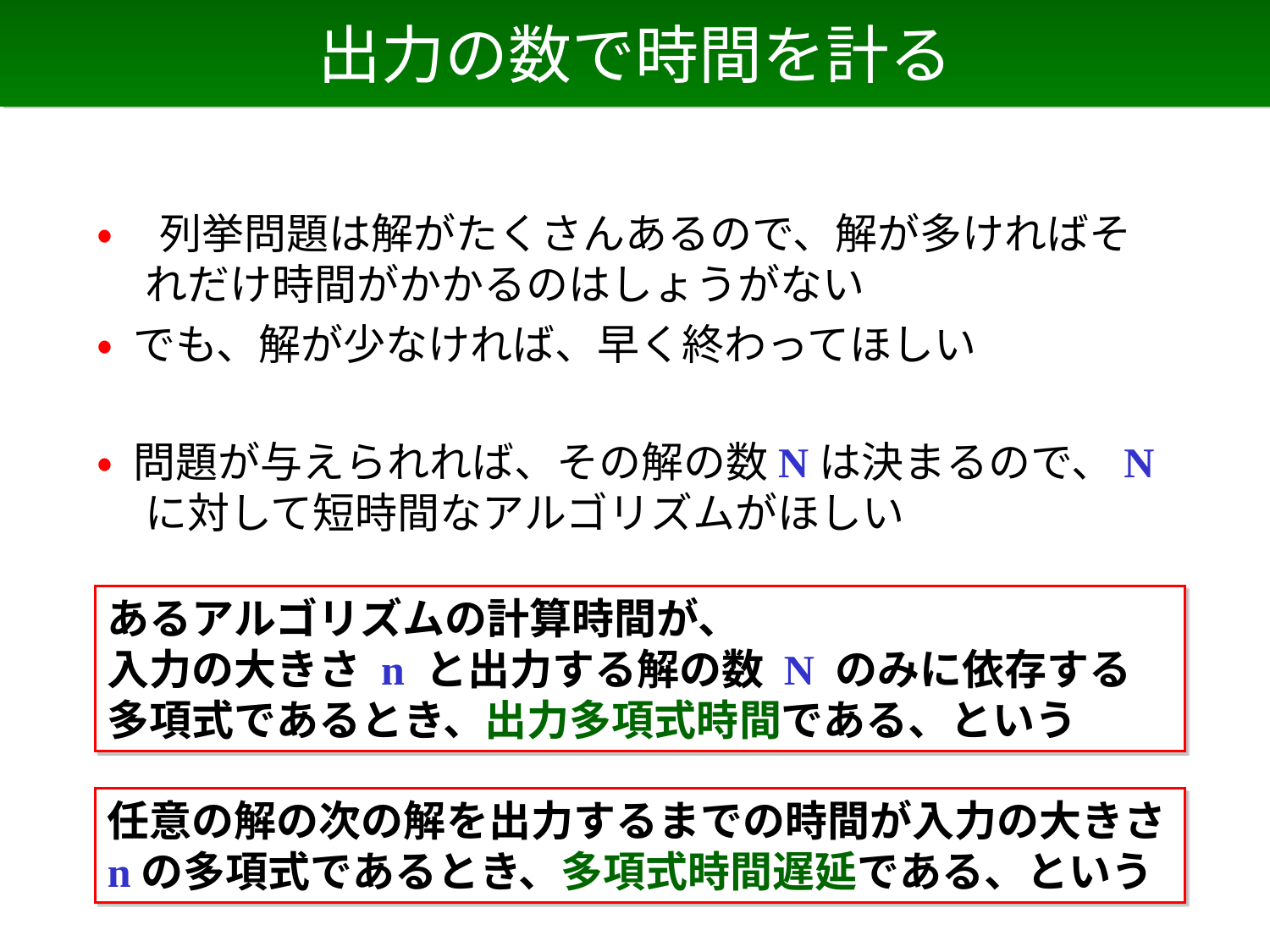

# 出力の数で時間を計る
• 列挙問題は解がたくさんあるので、解が多ければそれだけ時間がかかるのはしょうがない
• でも、解が少なければ、早く終わってほしい

• 問題が与えられれば、その解の数Nは決まるので、N に対して短時間なアルゴリズムがほしい
あるアルゴリズムの計算時間が、
入力の大きさ n と出力する解の数 N のみに依存する多項式であるとき、出力多項式時間である、という
任意の解の次の解を出力するまでの時間が入力の大きさ nの多項式であるとき、多項式時間遅延である、という